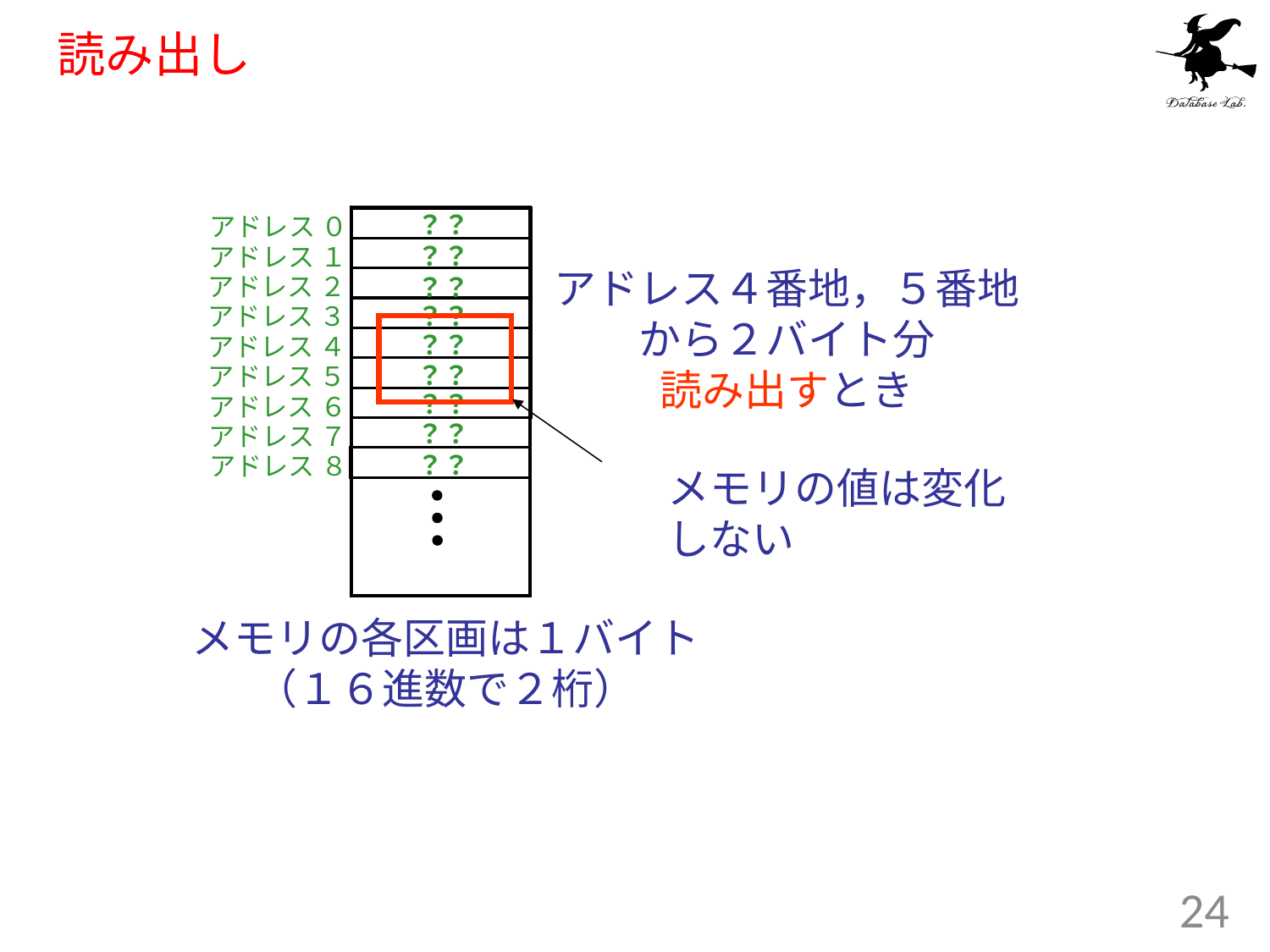

# 読み出し
？？
アドレス ０

？？
アドレス １

アドレス４番地，５番地
から２バイト分
読み出すとき
アドレス ２
？？

？？
アドレス ３

？？
アドレス ４

？？
アドレス ５

？？
アドレス ６

？？
アドレス ７

？？
アドレス ８

メモリの値は変化
しない

メモリの各区画は１バイト
（１６進数で２桁）
24